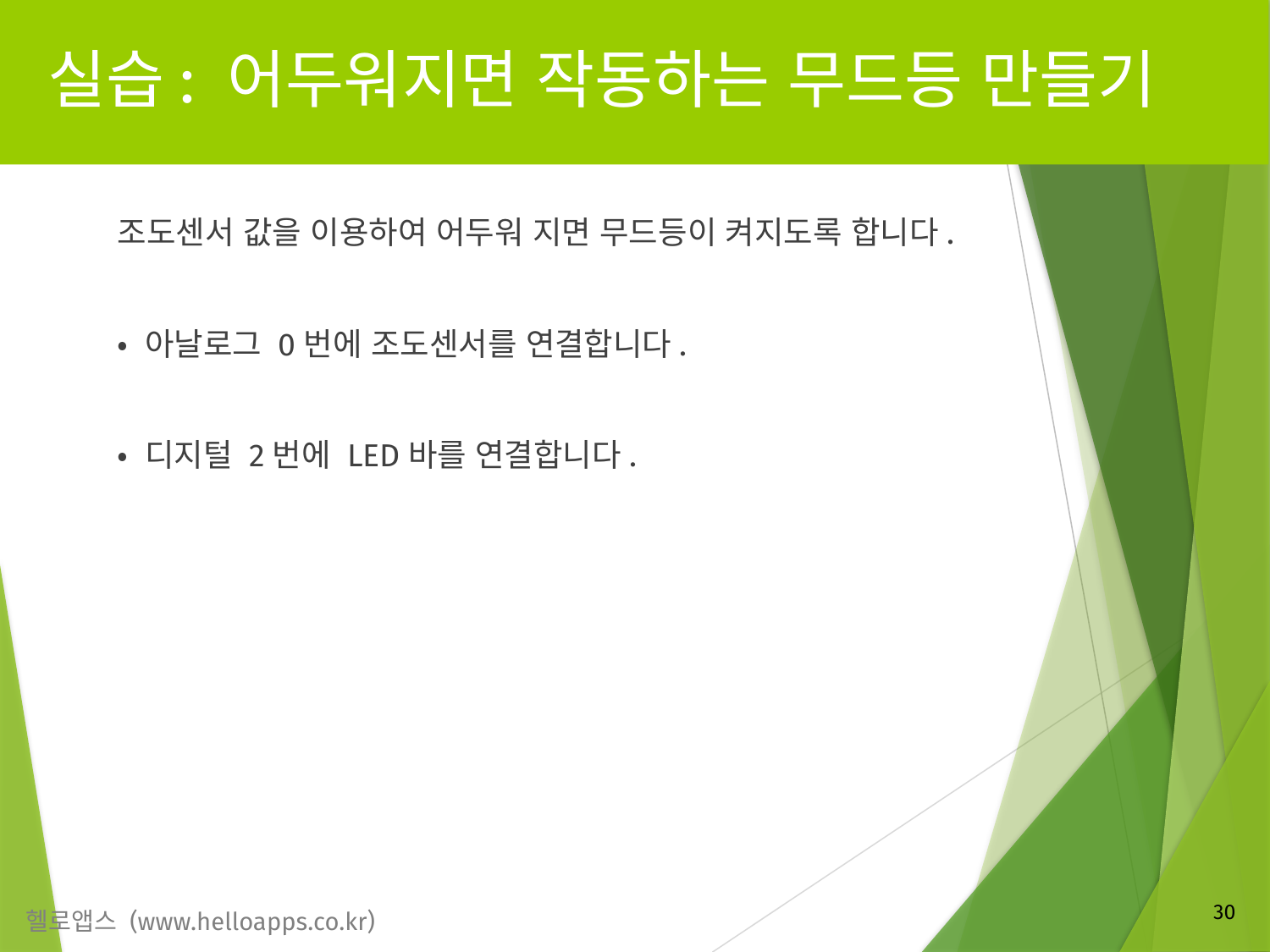

# 실습: 어두워지면 작동하는 무드등 만들기
조도센서 값을 이용하여 어두워 지면 무드등이 켜지도록 합니다.

• 아날로그 0번에 조도센서를 연결합니다.

• 디지털 2번에 LED바를 연결합니다.
30